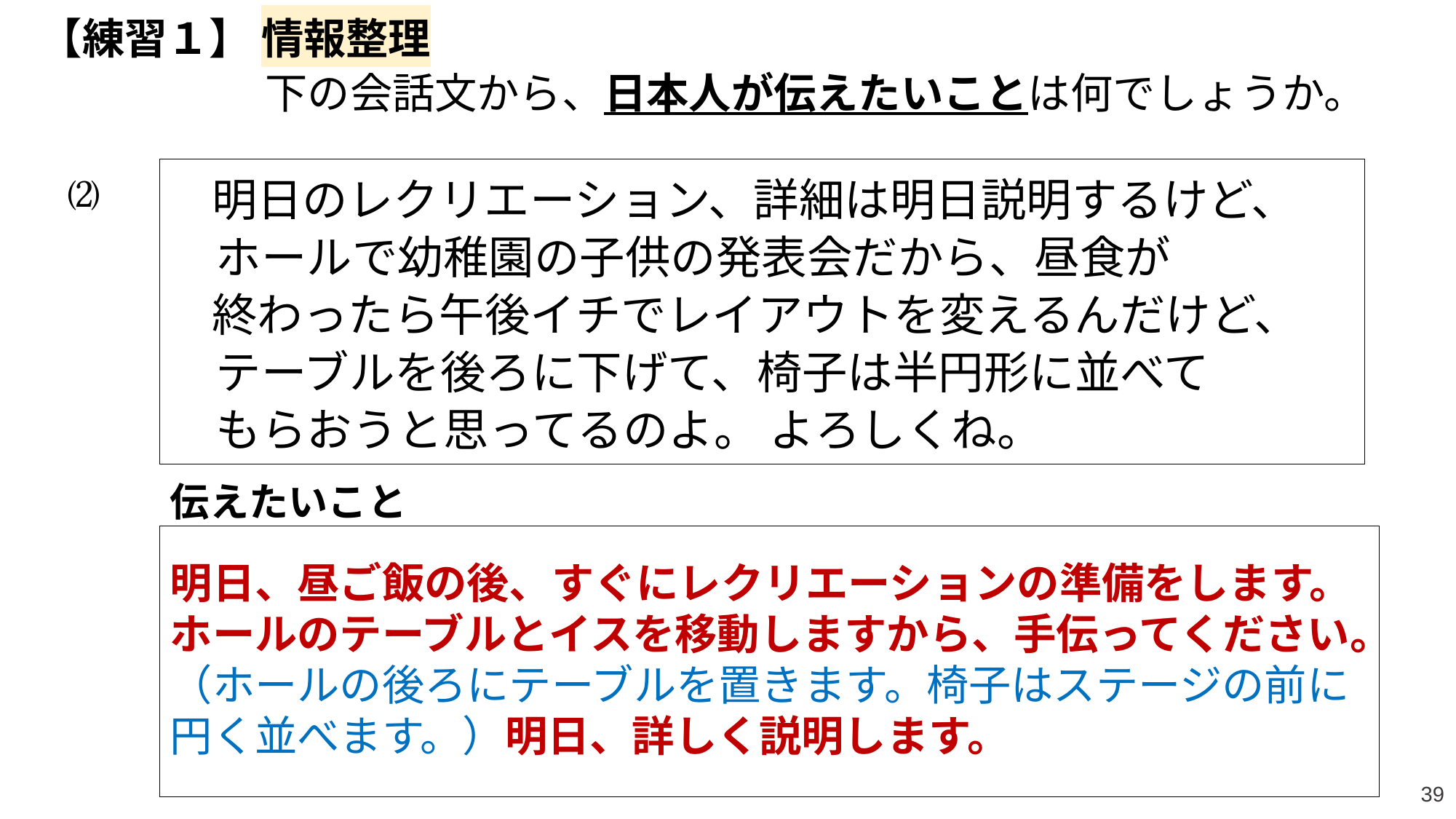

# 【練習１】 情報整理 　　　　　　下の会話文から、日本人が伝えたいことは何でしょうか。
⑵
   明日のレクリエーション、詳細は明日説明するけど、
　ホールで幼稚園の子供の発表会だから、昼食が
   終わったら午後イチでレイアウトを変えるんだけど、
　テーブルを後ろに下げて、椅子は半円形に並べて
　もらおうと思ってるのよ。 よろしくね。
伝えたいこと

明日、昼ご飯の後、すぐにレクリエーションの準備をします。
ホールのテーブルとイスを移動しますから、手伝ってください。
（ホールの後ろにテーブルを置きます。椅子はステージの前に円く並べます。）明日、詳しく説明します。
39